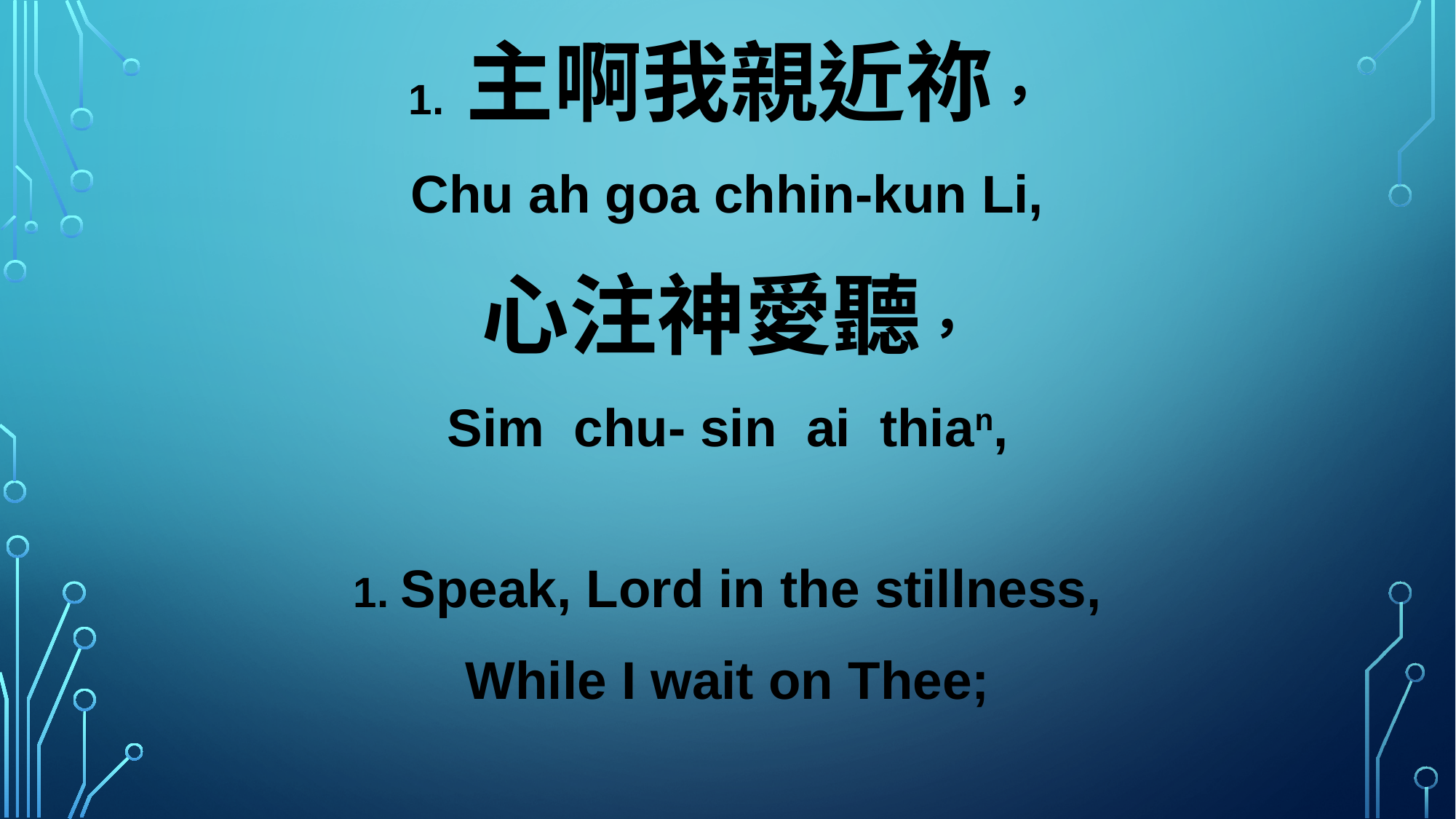

1. 主啊我親近祢，
Chu ah goa chhin-kun Li,
心注神愛聽，
Sim  chu- sin  ai  thian,

1. Speak, Lord in the stillness,
While I wait on Thee;